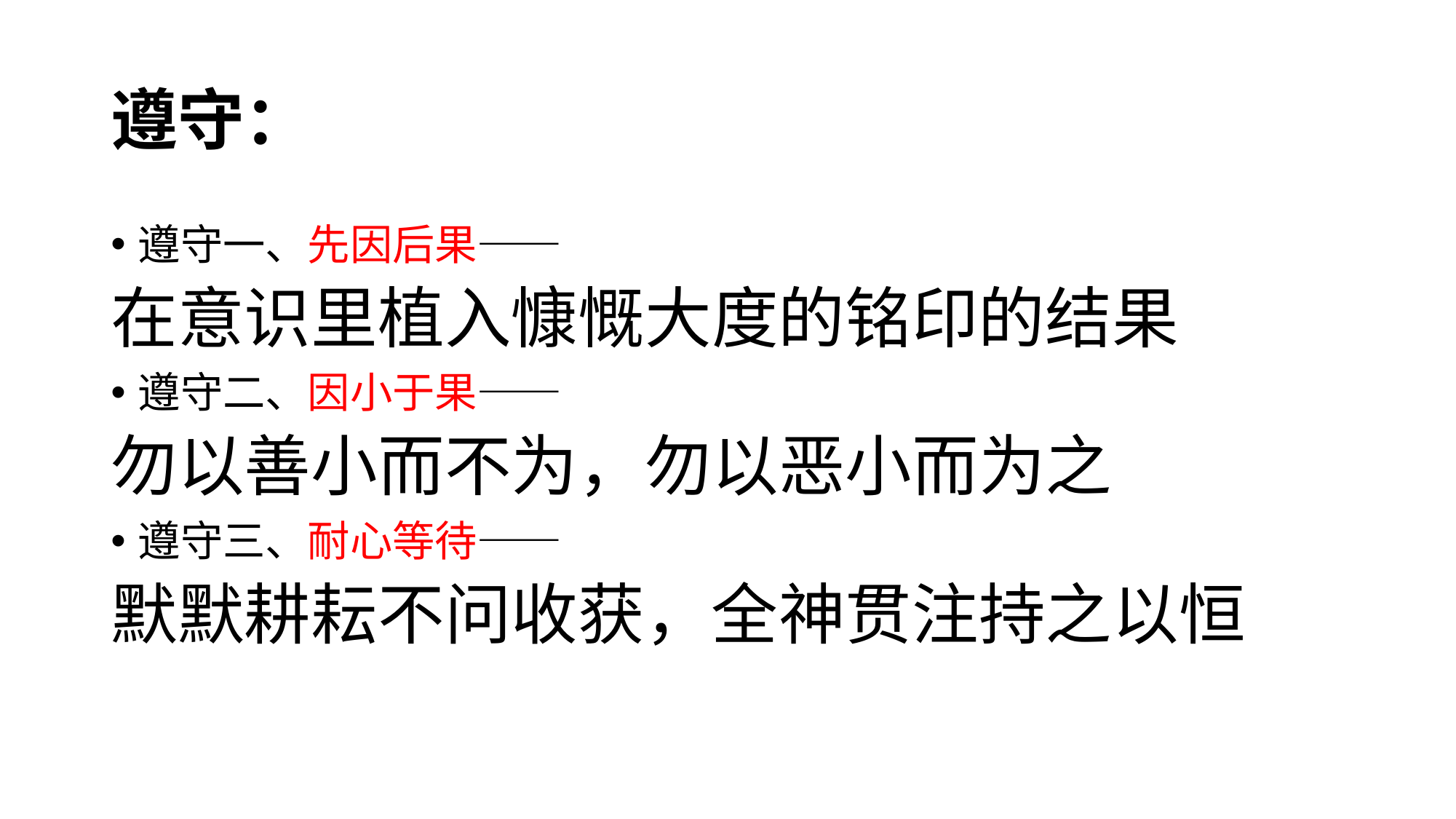

# 遵守：
遵守一、先因后果——
在意识里植入慷慨大度的铭印的结果
遵守二、因小于果——
勿以善小而不为，勿以恶小而为之
遵守三、耐心等待——
默默耕耘不问收获，全神贯注持之以恒